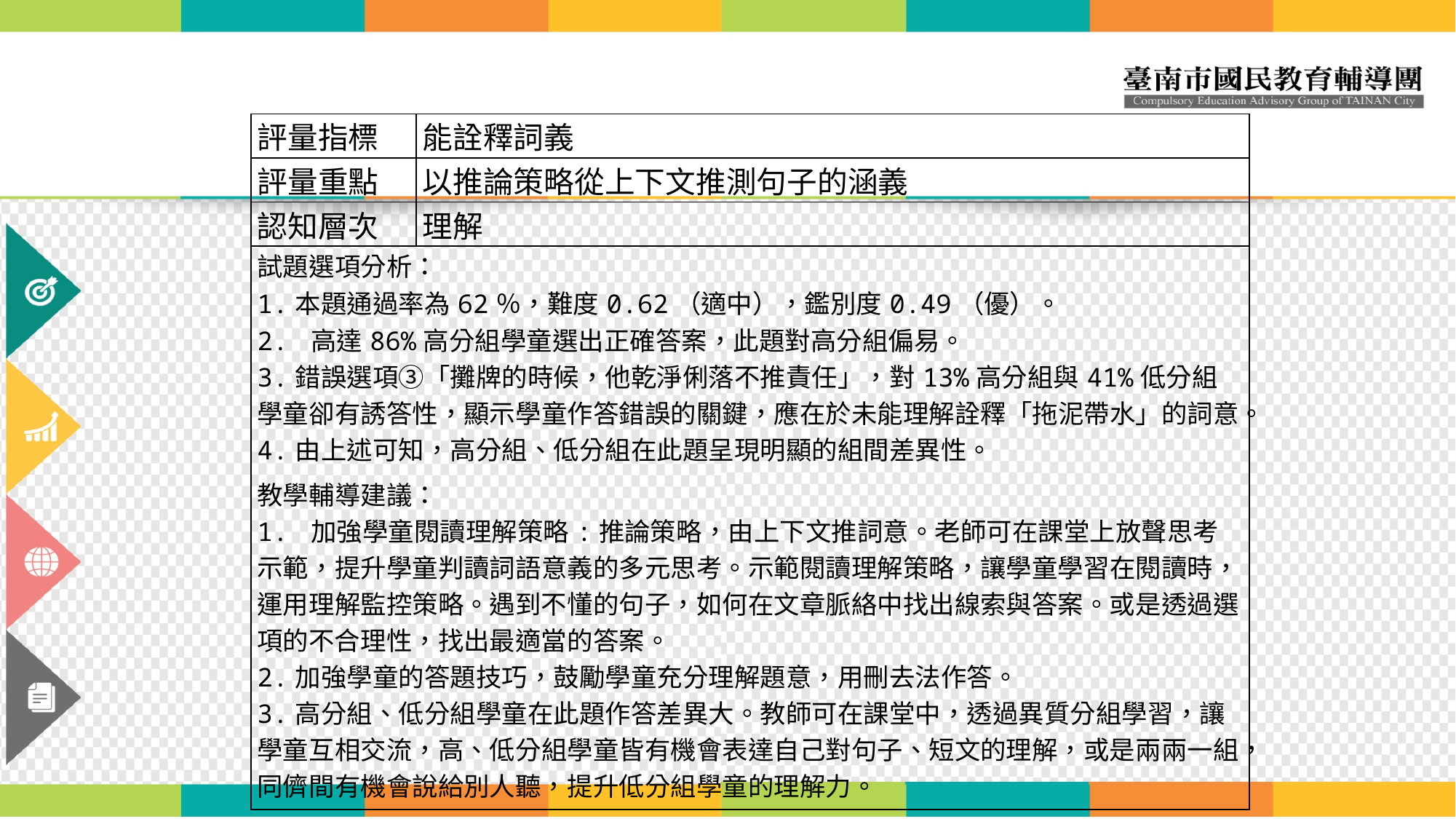

| 評量指標 | 能詮釋詞義 |
| --- | --- |
| 評量重點 | 以推論策略從上下文推測句子的涵義 |
| 認知層次 | 理解 |
| 試題選項分析： 1.本題通過率為62％，難度0.62（適中），鑑別度0.49（優）。 2. 高達86%高分組學童選出正確答案，此題對高分組偏易。 3.錯誤選項③「攤牌的時候，他乾淨俐落不推責任」，對13%高分組與41%低分組學童卻有誘答性，顯示學童作答錯誤的關鍵，應在於未能理解詮釋「拖泥帶水」的詞意。 4.由上述可知，高分組、低分組在此題呈現明顯的組間差異性。 教學輔導建議： 1. 加強學童閱讀理解策略:推論策略，由上下文推詞意。老師可在課堂上放聲思考示範，提升學童判讀詞語意義的多元思考。示範閱讀理解策略，讓學童學習在閱讀時，運用理解監控策略。遇到不懂的句子，如何在文章脈絡中找出線索與答案。或是透過選項的不合理性，找出最適當的答案。 2.加強學童的答題技巧，鼓勵學童充分理解題意，用刪去法作答。 3.高分組、低分組學童在此題作答差異大。教師可在課堂中，透過異質分組學習，讓學童互相交流，高、低分組學童皆有機會表達自己對句子、短文的理解，或是兩兩一組，同儕間有機會說給別人聽，提升低分組學童的理解力。 |  |